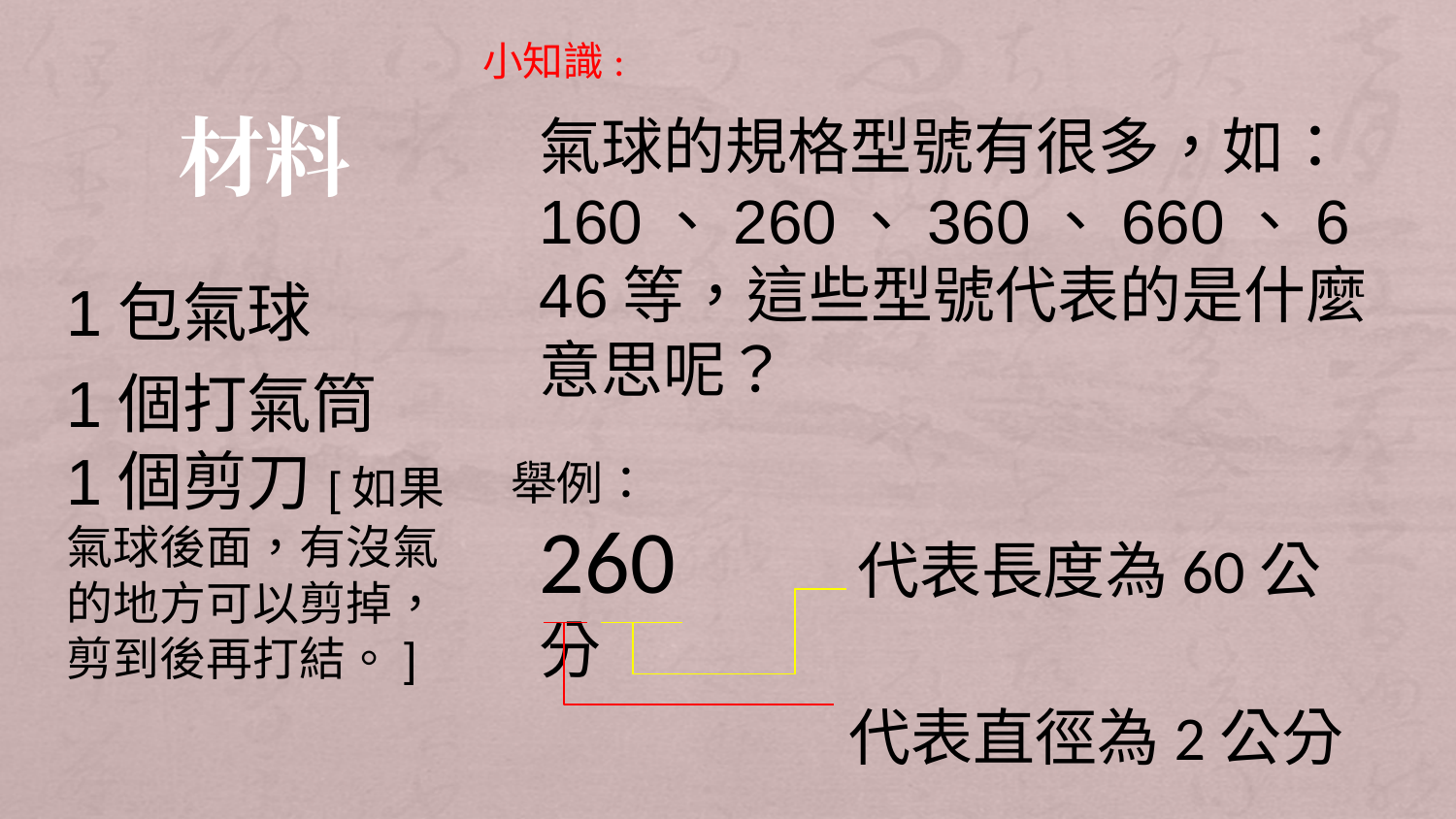

小知識:
# 材料
氣球的規格型號有很多，如：160、260、360、660、646等，這些型號代表的是什麼意思呢？

260        代表長度為60公分
                     代表直徑為2公分
1包氣球
1個打氣筒   1個剪刀[如果氣球後面，有沒氣的地方可以剪掉，剪到後再打結。]
舉例：